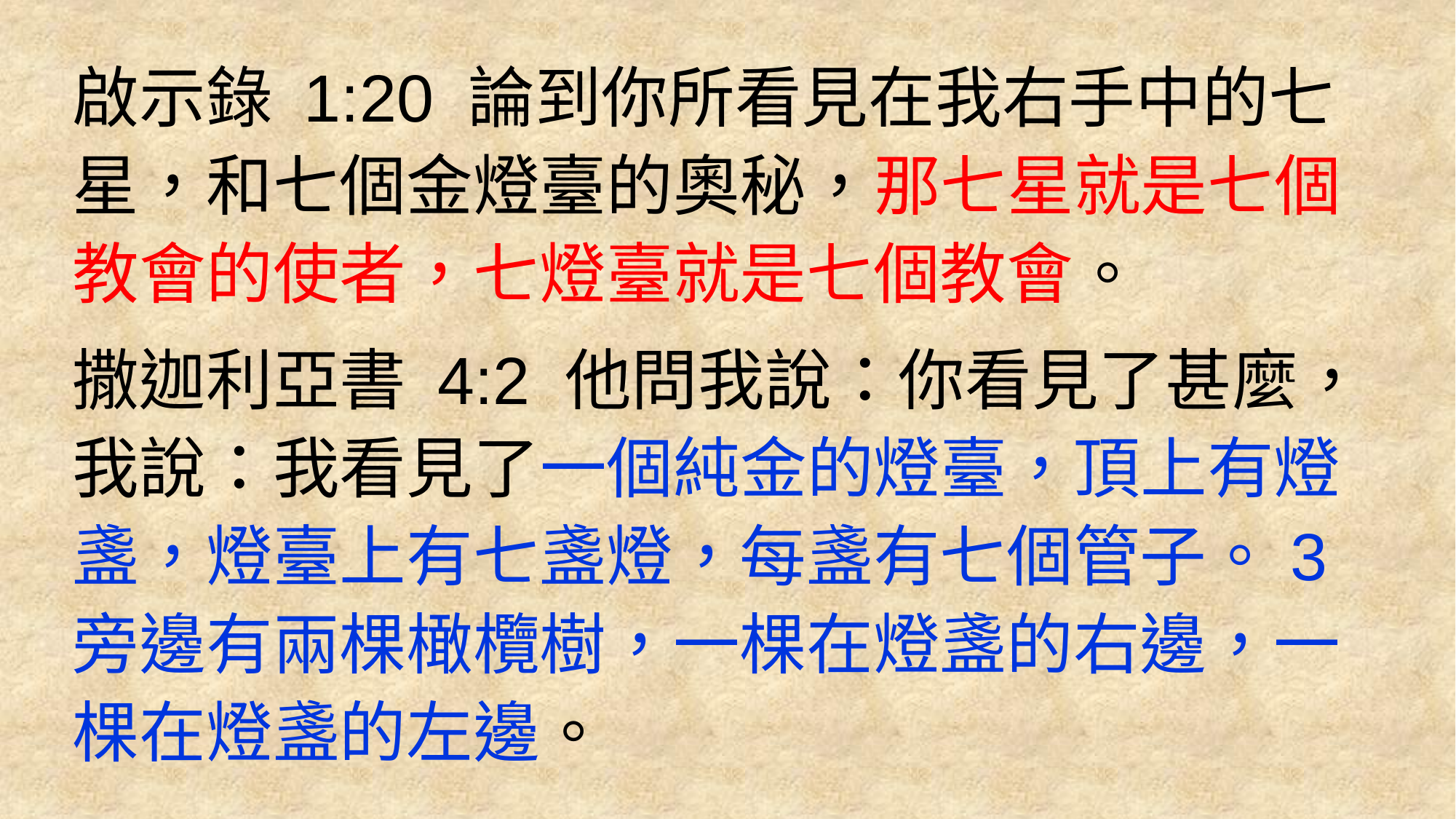

啟示錄 1:20 論到你所看見在我右手中的七星，和七個金燈臺的奧秘，那七星就是七個教會的使者，七燈臺就是七個教會。
撒迦利亞書 4:2 他問我說：你看見了甚麼，我說：我看見了一個純金的燈臺，頂上有燈盞，燈臺上有七盞燈，每盞有七個管子。3 旁邊有兩棵橄欖樹，一棵在燈盞的右邊，一棵在燈盞的左邊。